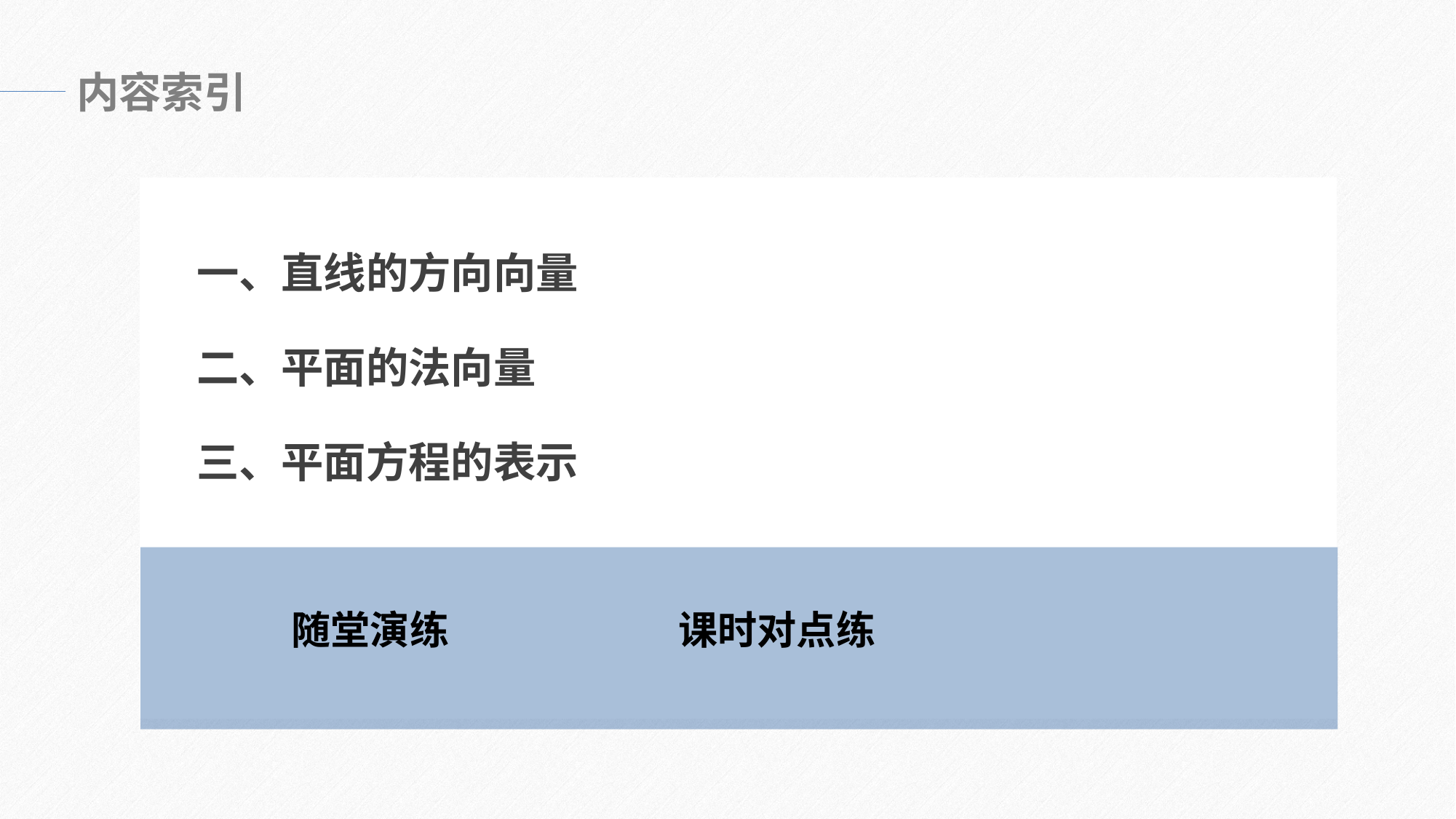

内容索引

一、直线的方向向量
二、平面的法向量
三、平面方程的表示

随堂演练
课时对点练